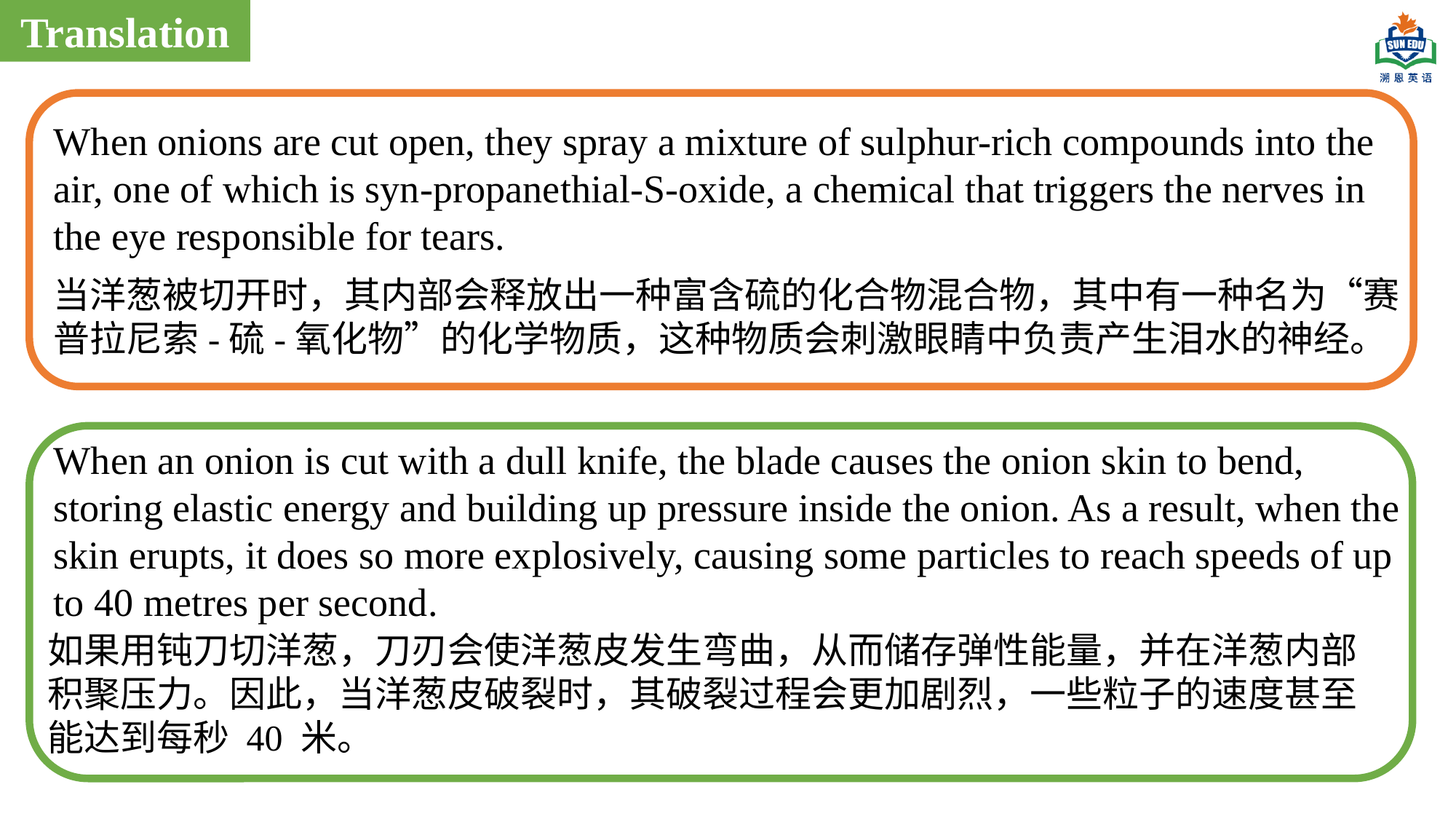

Translation

When onions are cut open, they spray a mixture of sulphur-rich compounds into the air, one of which is syn-propanethial-S-oxide, a chemical that triggers the nerves in the eye responsible for tears.

当洋葱被切开时，其内部会释放出一种富含硫的化合物混合物，其中有一种名为“赛普拉尼索-硫-氧化物”的化学物质，这种物质会刺激眼睛中负责产生泪水的神经。

When an onion is cut with a dull knife, the blade causes the onion skin to bend, storing elastic energy and building up pressure inside the onion. As a result, when the skin erupts, it does so more explosively, causing some particles to reach speeds of up to 40 metres per second.

如果用钝刀切洋葱，刀刃会使洋葱皮发生弯曲，从而储存弹性能量，并在洋葱内部积聚压力。因此，当洋葱皮破裂时，其破裂过程会更加剧烈，一些粒子的速度甚至能达到每秒 40 米。